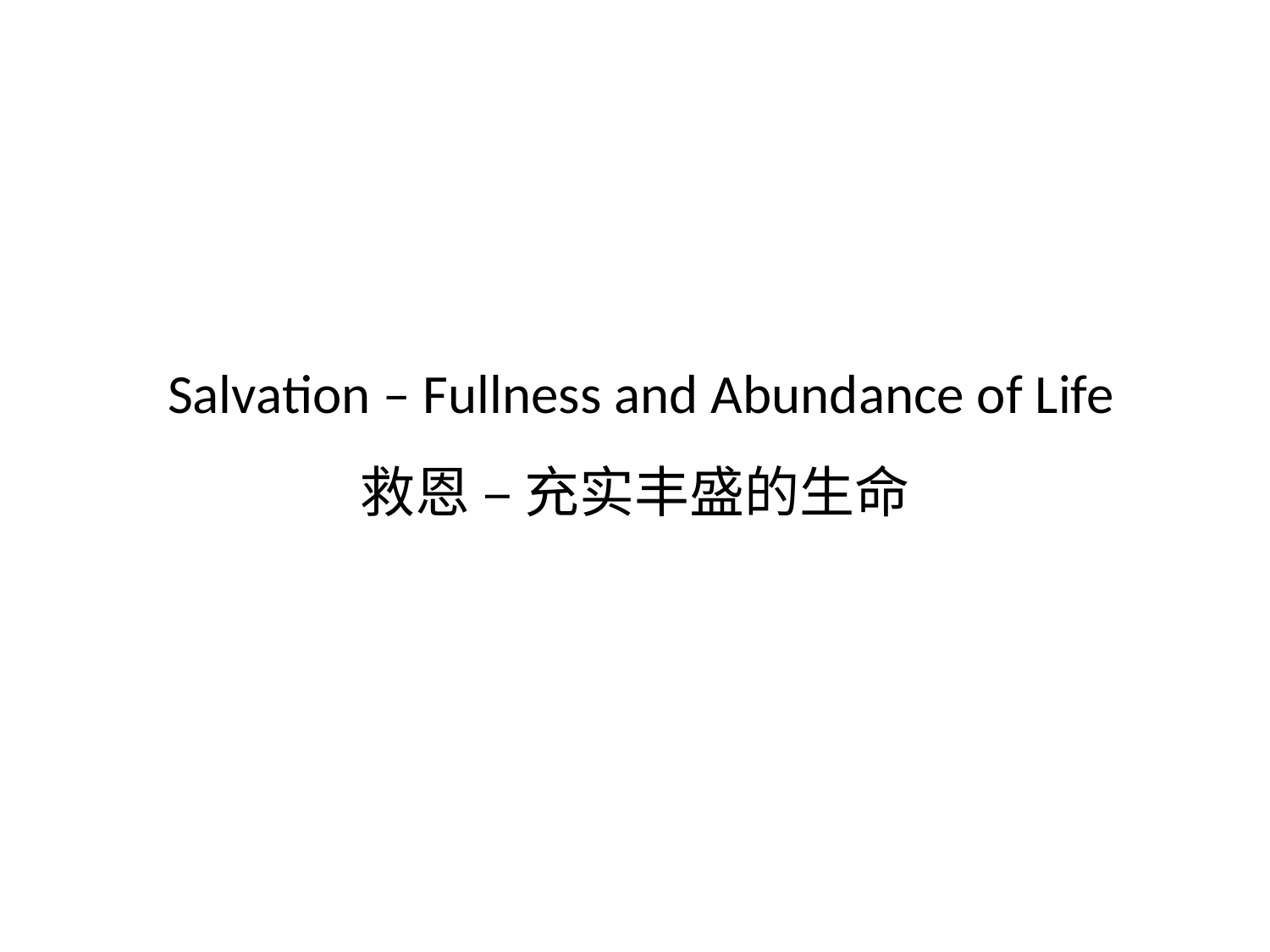

Salvation – Fullness and Abundance of Life
救恩 – 充实丰盛的生命